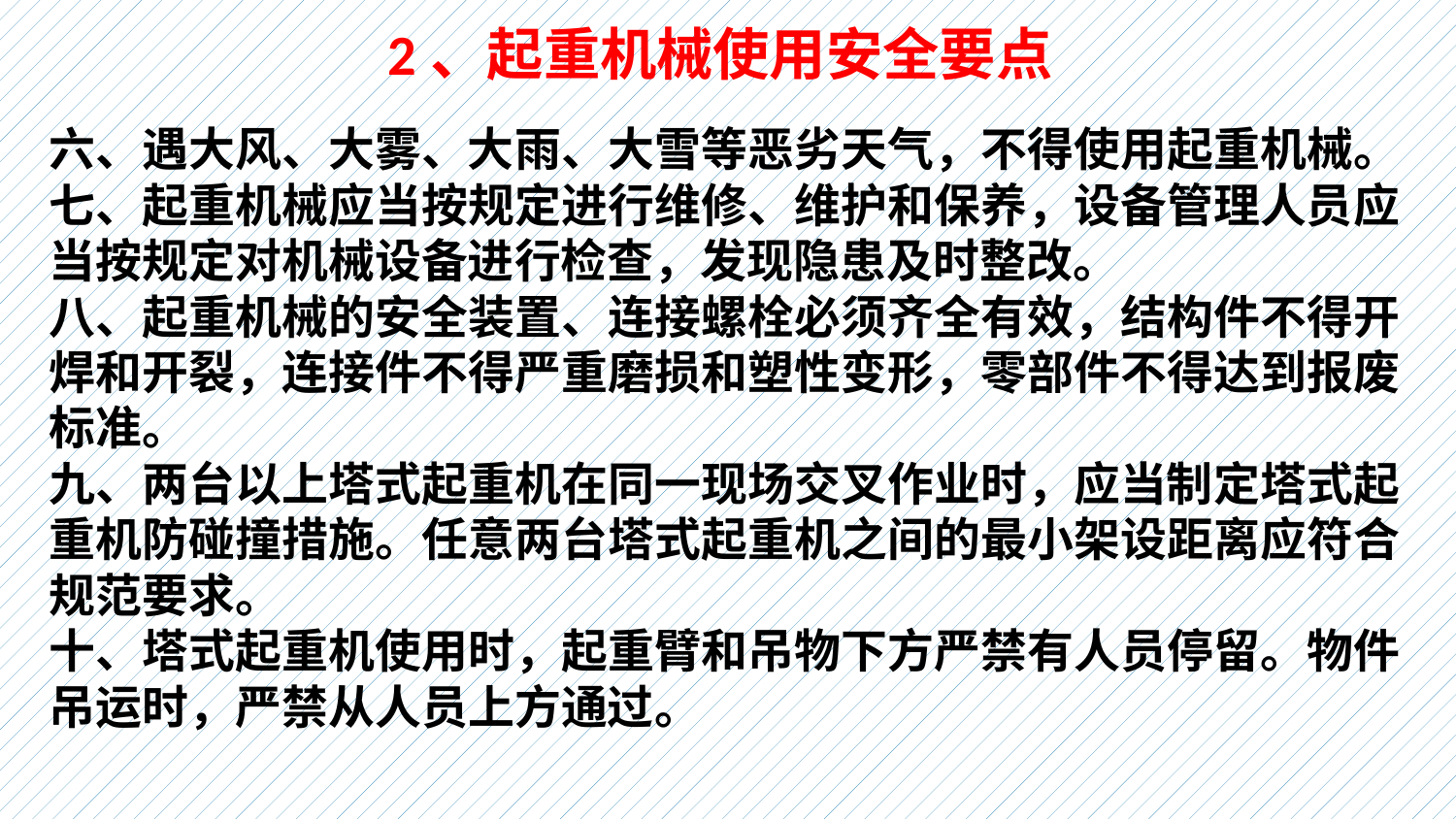

2、起重机械使用安全要点

六、遇大风、大雾、大雨、大雪等恶劣天气，不得使用起重机械。
七、起重机械应当按规定进行维修、维护和保养，设备管理人员应当按规定对机械设备进行检查，发现隐患及时整改。
八、起重机械的安全装置、连接螺栓必须齐全有效，结构件不得开焊和开裂，连接件不得严重磨损和塑性变形，零部件不得达到报废标准。
九、两台以上塔式起重机在同一现场交叉作业时，应当制定塔式起重机防碰撞措施。任意两台塔式起重机之间的最小架设距离应符合规范要求。
十、塔式起重机使用时，起重臂和吊物下方严禁有人员停留。物件吊运时，严禁从人员上方通过。